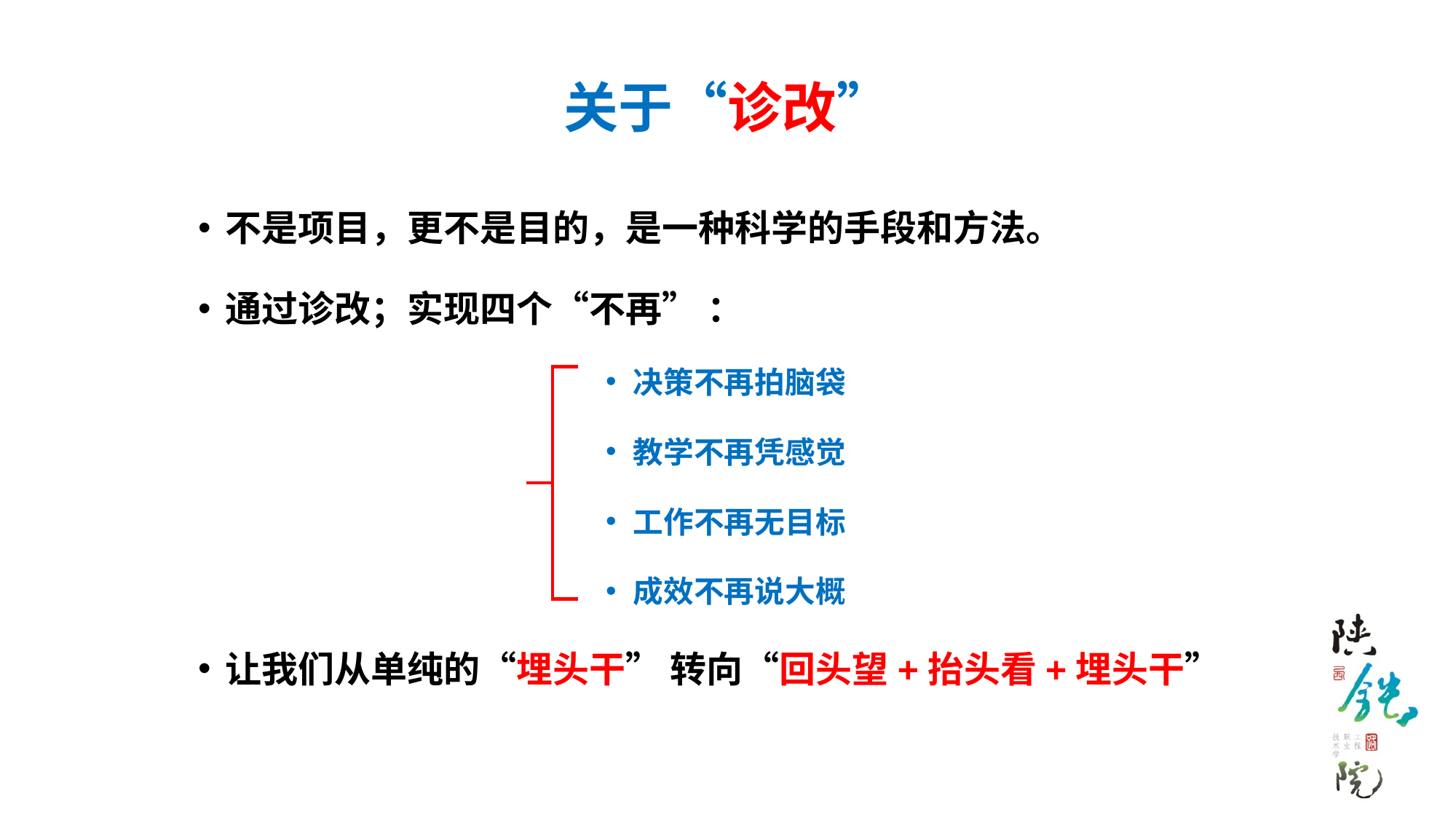

# 关于“诊改”
不是项目，更不是目的，是一种科学的手段和方法。
通过诊改；实现四个“不再” ：
决策不再拍脑袋
教学不再凭感觉
工作不再无目标
成效不再说大概
让我们从单纯的“埋头干” 转向“回头望+抬头看+埋头干”